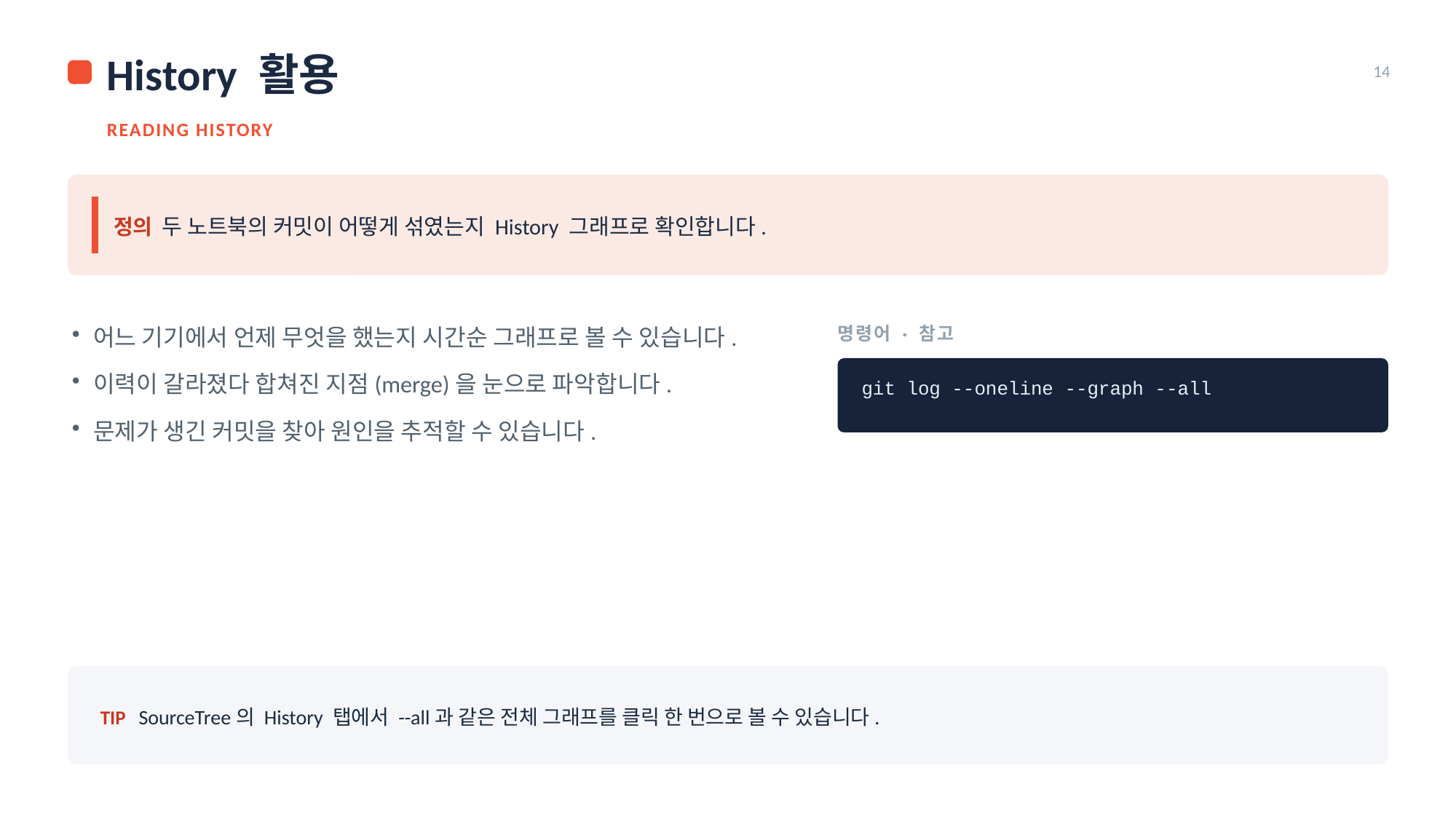

History 활용
14

READING HISTORY

정의  두 노트북의 커밋이 어떻게 섞였는지 History 그래프로 확인합니다.

명령어 · 참고
어느 기기에서 언제 무엇을 했는지 시간순 그래프로 볼 수 있습니다.
이력이 갈라졌다 합쳐진 지점(merge)을 눈으로 파악합니다.
문제가 생긴 커밋을 찾아 원인을 추적할 수 있습니다.

git log --oneline --graph --all

TIP   SourceTree의 History 탭에서 --all과 같은 전체 그래프를 클릭 한 번으로 볼 수 있습니다.